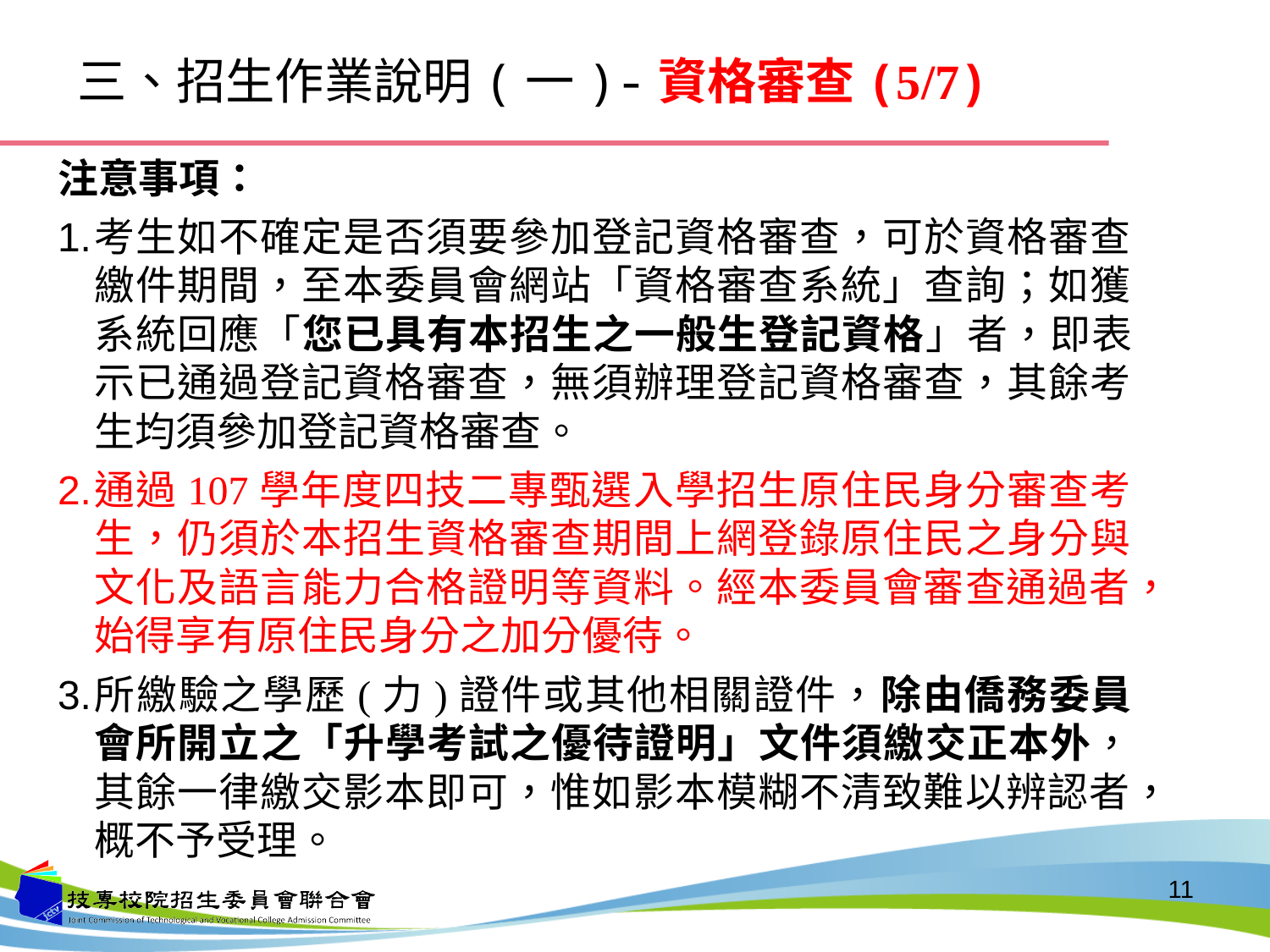

# 三、招生作業說明(一)-資格審查(5/7)
注意事項：
考生如不確定是否須要參加登記資格審查，可於資格審查繳件期間，至本委員會網站「資格審查系統」查詢；如獲系統回應「您已具有本招生之一般生登記資格」者，即表示已通過登記資格審查，無須辦理登記資格審查，其餘考生均須參加登記資格審查。
通過107學年度四技二專甄選入學招生原住民身分審查考生，仍須於本招生資格審查期間上網登錄原住民之身分與文化及語言能力合格證明等資料。經本委員會審查通過者，始得享有原住民身分之加分優待。
所繳驗之學歷(力)證件或其他相關證件，除由僑務委員會所開立之「升學考試之優待證明」文件須繳交正本外，其餘一律繳交影本即可，惟如影本模糊不清致難以辨認者，概不予受理。

11